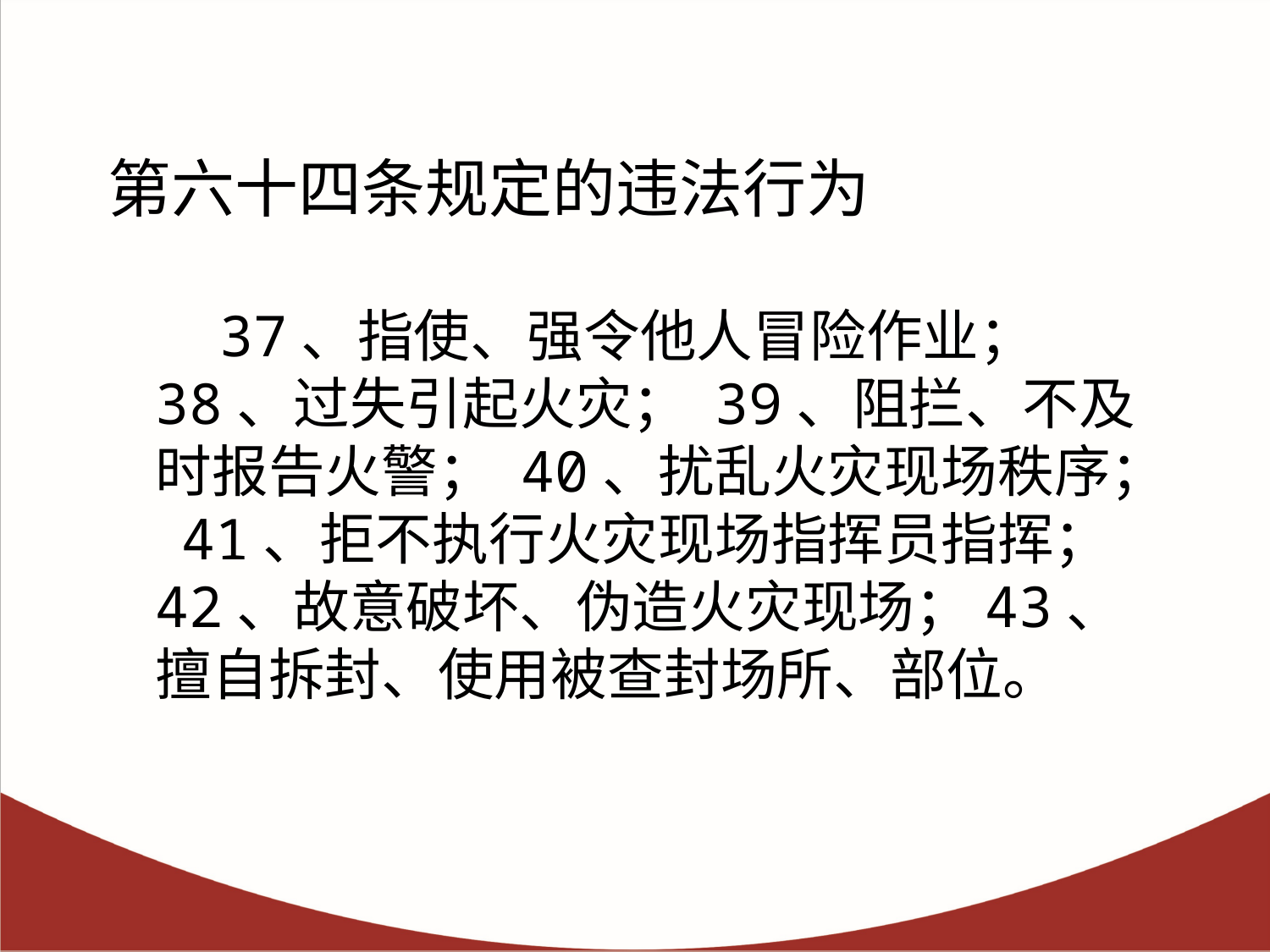

# 第六十四条规定的违法行为
      37、指使、强令他人冒险作业；38、过失引起火灾； 39、阻拦、不及时报告火警； 40、扰乱火灾现场秩序； 41、拒不执行火灾现场指挥员指挥； 42、故意破坏、伪造火灾现场；43、擅自拆封、使用被查封场所、部位。